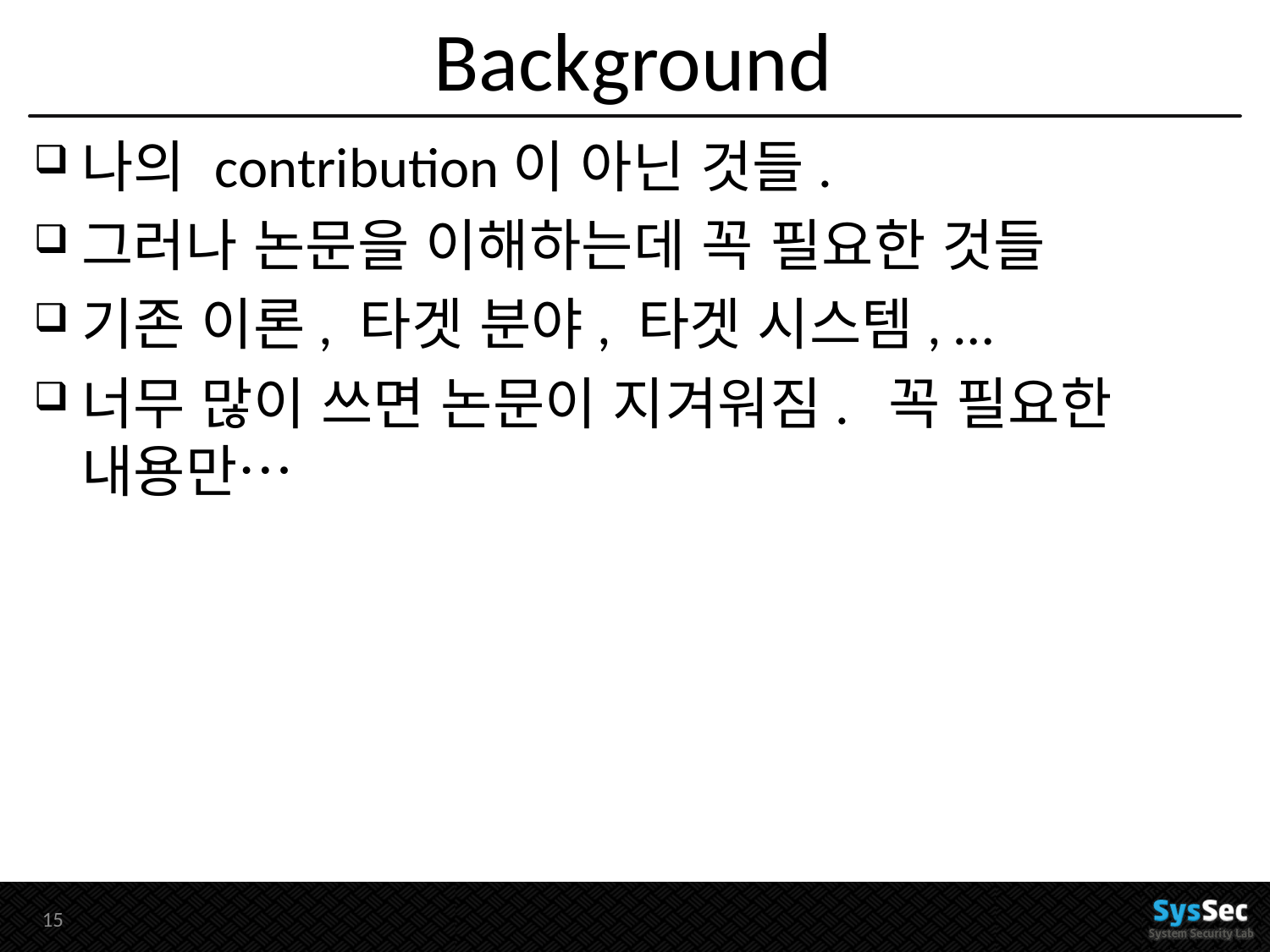

# Background
나의 contribution이 아닌 것들.
그러나 논문을 이해하는데 꼭 필요한 것들
기존 이론, 타겟 분야, 타겟 시스템, …
너무 많이 쓰면 논문이 지겨워짐.  꼭 필요한 내용만…

15